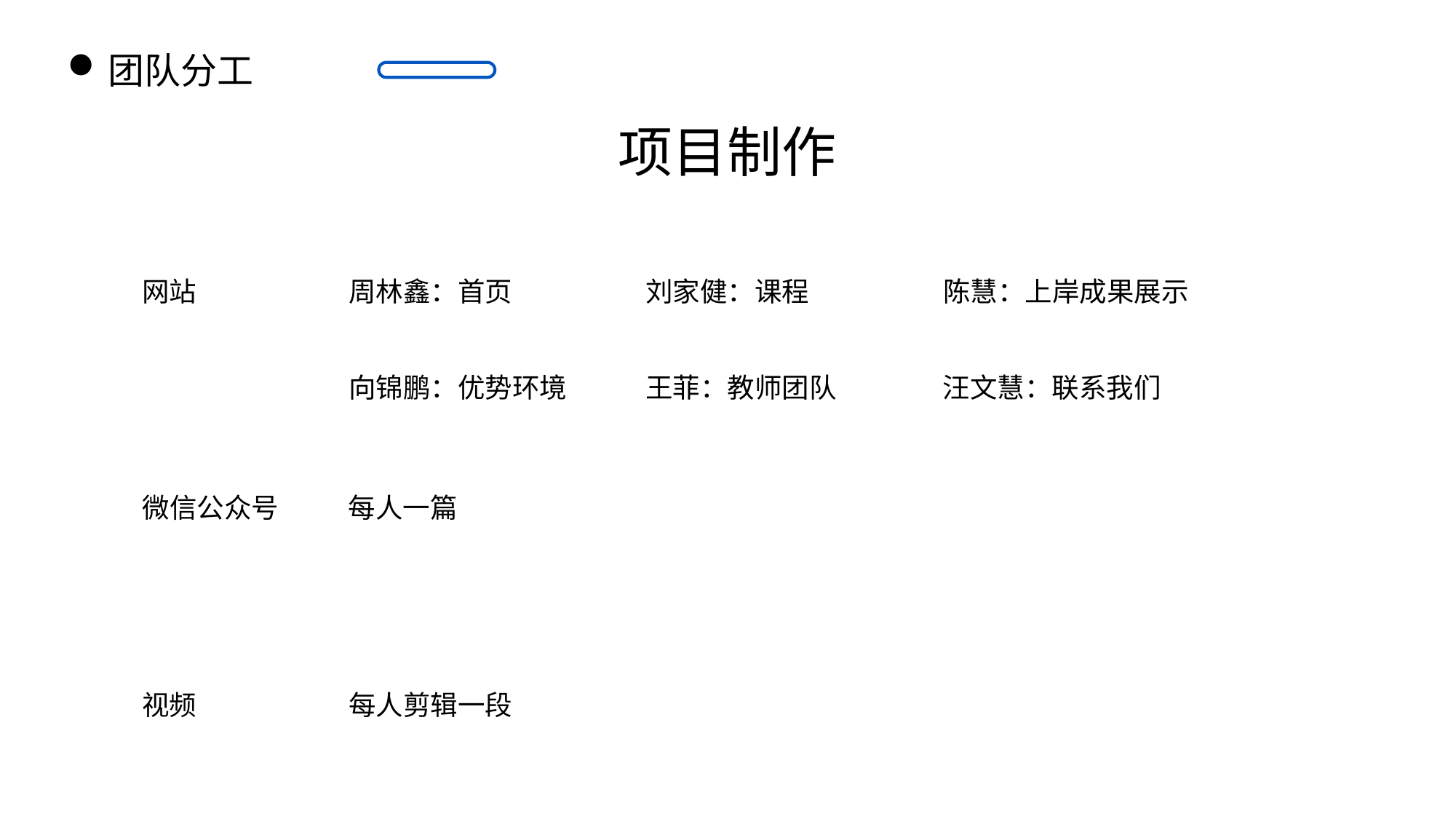

团队分工

项目制作
网站
周林鑫：首页
刘家健：课程
陈慧：上岸成果展示
向锦鹏：优势环境
王菲：教师团队
汪文慧：联系我们
微信公众号
每人一篇
视频
每人剪辑一段